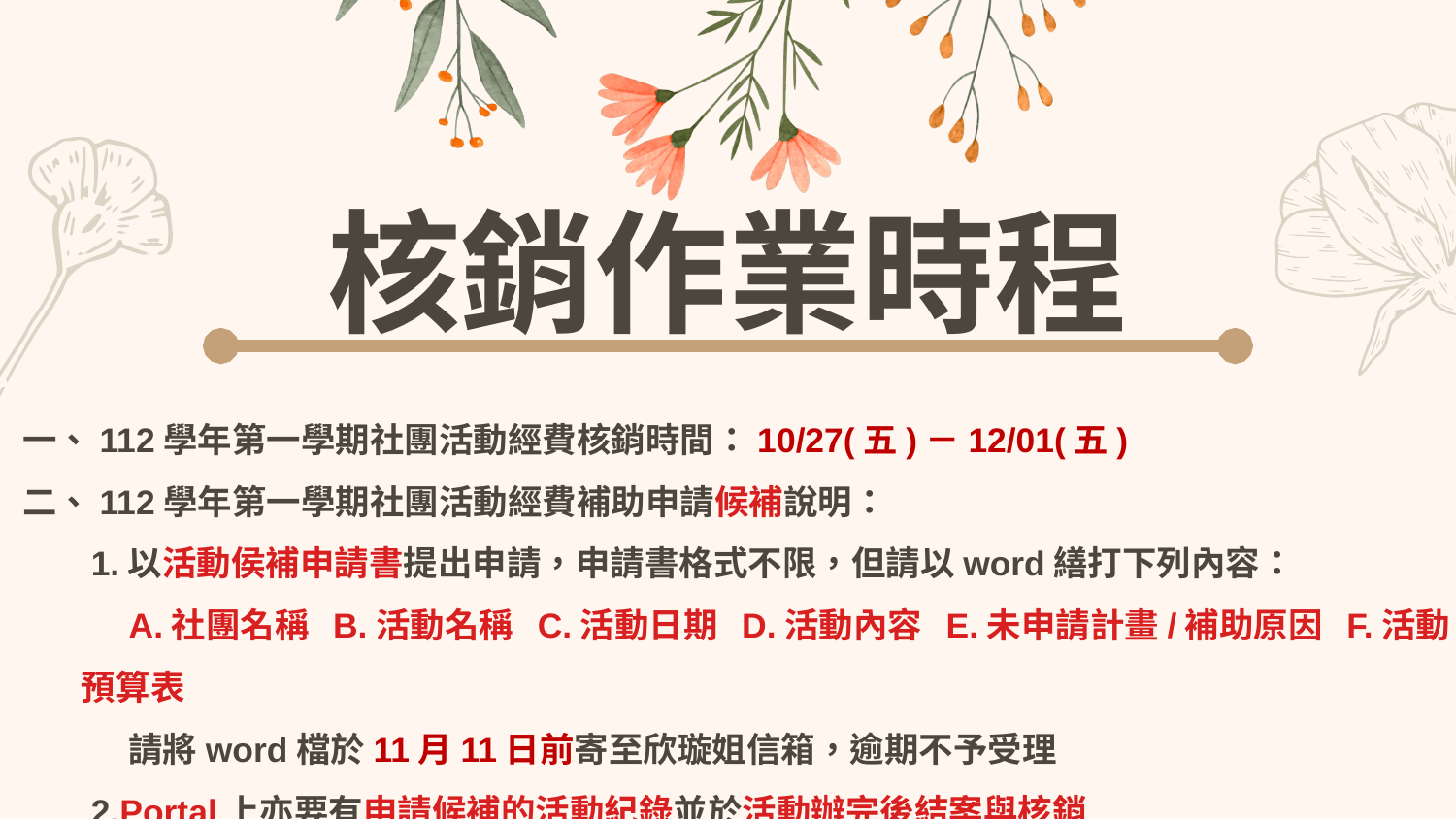

# 核銷作業時程
一、112學年第一學期社團活動經費核銷時間：10/27(五)－12/01(五)
二、112學年第一學期社團活動經費補助申請候補說明：
 1.以活動侯補申請書提出申請，申請書格式不限，但請以word繕打下列內容：
     A.社團名稱  B.活動名稱  C.活動日期  D.活動內容  E.未申請計畫/補助原因  F.活動預算表
     請將word檔於11月11日前寄至欣璇姐信箱，逾期不予受理
 2.Portal上亦要有申請候補的活動紀錄並於活動辦完後結案與核銷